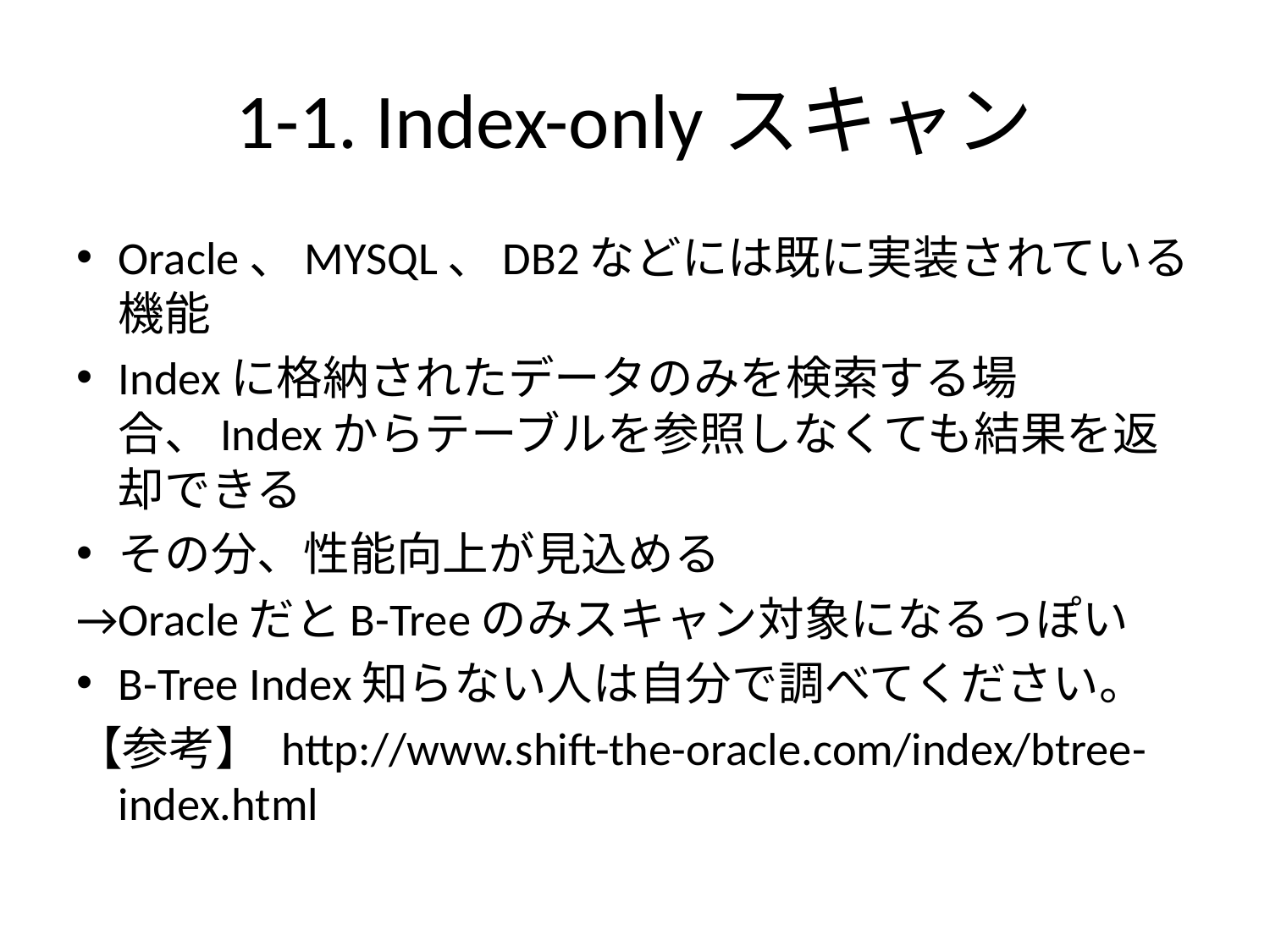

# 1-1. Index-onlyスキャン
Oracle、MYSQL、DB2などには既に実装されている機能
Indexに格納されたデータのみを検索する場合、Indexからテーブルを参照しなくても結果を返却できる
その分、性能向上が見込める
→OracleだとB-Treeのみスキャン対象になるっぽい
B-Tree Index知らない人は自分で調べてください。
【参考】 http://www.shift-the-oracle.com/index/btree-index.html